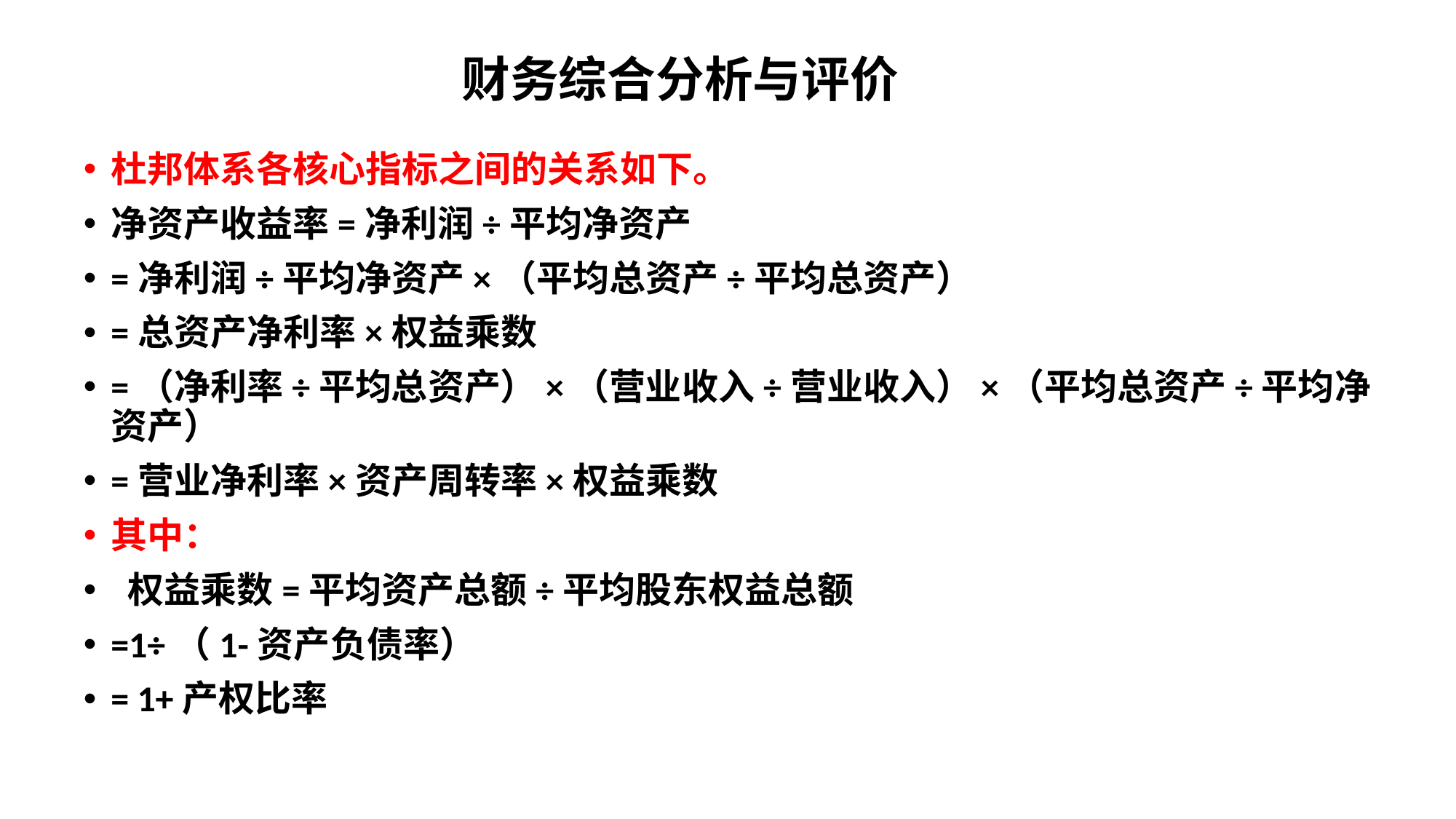

财务综合分析与评价
杜邦体系各核心指标之间的关系如下。
净资产收益率=净利润÷平均净资产
=净利润÷平均净资产×（平均总资产÷平均总资产）
=总资产净利率×权益乘数
=（净利率÷平均总资产）×（营业收入÷营业收入）×（平均总资产÷平均净资产）
=营业净利率×资产周转率×权益乘数
其中：
 权益乘数=平均资产总额÷平均股东权益总额
=1÷（1-资产负债率）
= 1+产权比率